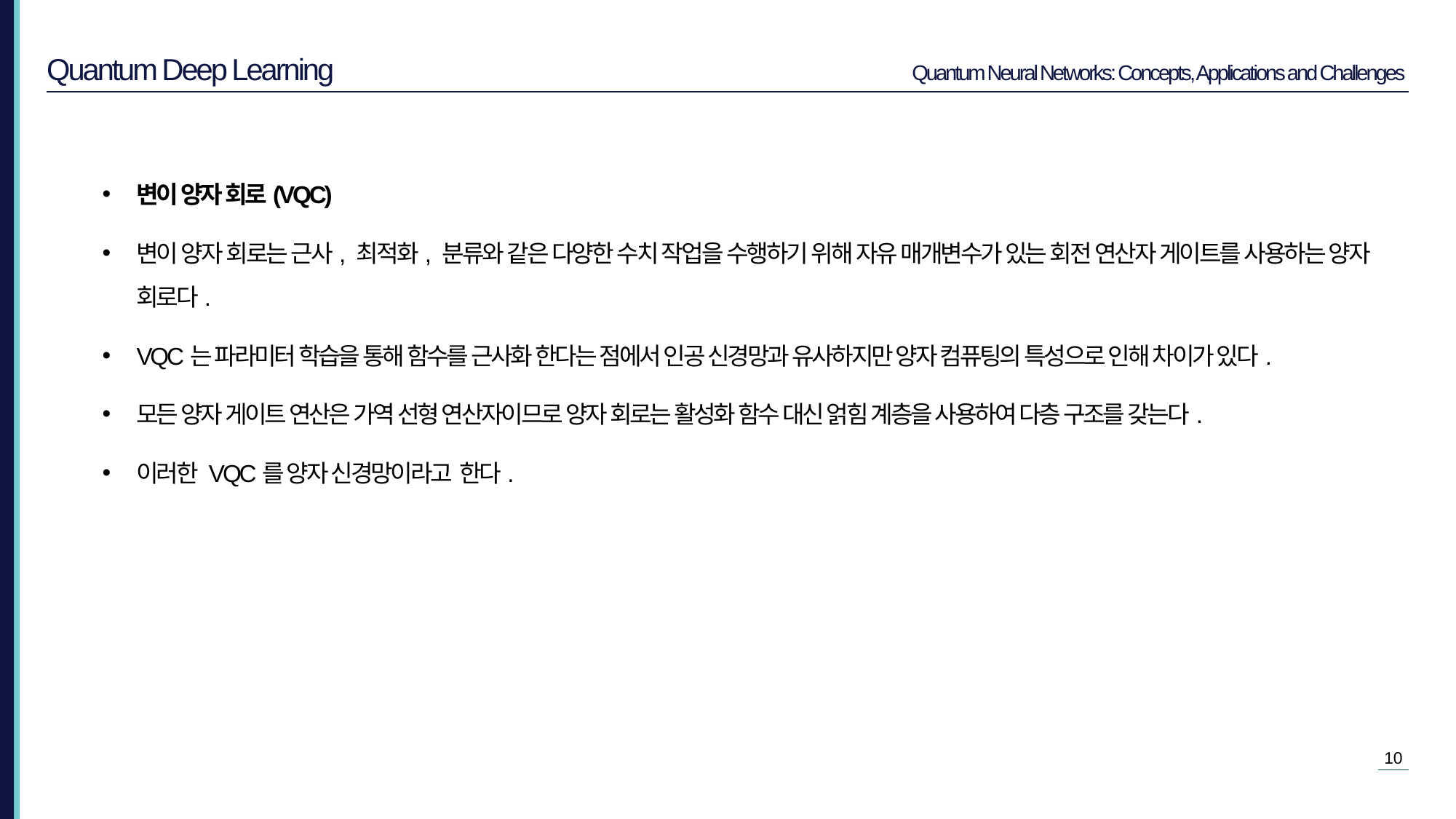

Quantum Deep Learning
변이 양자 회로(VQC)
변이 양자 회로는 근사, 최적화, 분류와 같은 다양한 수치 작업을 수행하기 위해 자유 매개변수가 있는 회전 연산자 게이트를 사용하는 양자 회로다.
VQC는 파라미터 학습을 통해 함수를 근사화 한다는 점에서 인공 신경망과 유사하지만 양자 컴퓨팅의 특성으로 인해 차이가 있다.
모든 양자 게이트 연산은 가역 선형 연산자이므로 양자 회로는 활성화 함수 대신 얽힘 계층을 사용하여 다층 구조를 갖는다.
이러한 VQC를 양자 신경망이라고  한다.